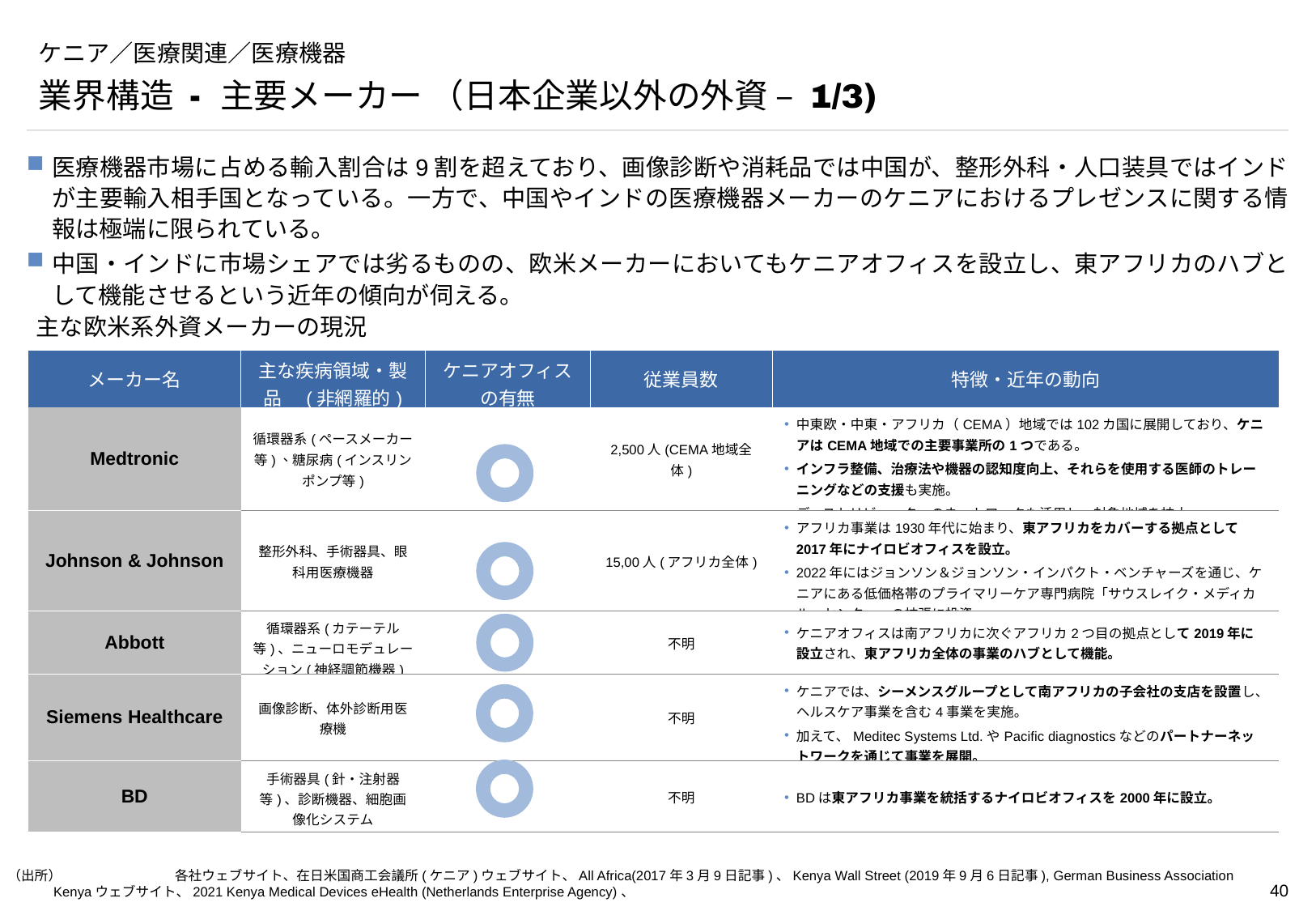

# ケニア／医療関連／医療機器
業界構造 - 主要メーカー （日本企業以外の外資 – 1/3)
医療機器市場に占める輸入割合は9割を超えており、画像診断や消耗品では中国が、整形外科・人口装具ではインドが主要輸入相手国となっている。一方で、中国やインドの医療機器メーカーのケニアにおけるプレゼンスに関する情報は極端に限られている。
中国・インドに市場シェアでは劣るものの、欧米メーカーにおいてもケニアオフィスを設立し、東アフリカのハブとして機能させるという近年の傾向が伺える。
主な欧米系外資メーカーの現況
| メーカー名 | 主な疾病領域・製品　(非網羅的) | ケニアオフィス の有無 | 従業員数 | 特徴・近年の動向 |
| --- | --- | --- | --- | --- |
| Medtronic | 循環器系(ペースメーカー等)、糖尿病(インスリンポンプ等) |  | 2,500人(CEMA地域全体) | 中東欧・中東・アフリカ（CEMA）地域では102カ国に展開しており、ケニアはCEMA地域での主要事業所の1つである。 インフラ整備、治療法や機器の認知度向上、それらを使用する医師のトレーニングなどの支援も実施。 ディストリビューターのネットワークも活用し、対象地域を拡大。 |
| Johnson & Johnson | 整形外科、手術器具、眼科用医療機器 |  | 15,00人(アフリカ全体) | アフリカ事業は1930年代に始まり、東アフリカをカバーする拠点として2017年にナイロビオフィスを設立。 2022年にはジョンソン＆ジョンソン・インパクト・ベンチャーズを通じ、ケニアにある低価格帯のプライマリーケア専門病院「サウスレイク・メディカル・センター」の拡張に投資。 |
| Abbott | 循環器系(カテーテル等)、ニューロモデュレーション(神経調節機器) |  | 不明 | ケニアオフィスは南アフリカに次ぐアフリカ2つ目の拠点として2019年に設立され、東アフリカ全体の事業のハブとして機能。 |
| Siemens Healthcare | 画像診断、体外診断用医療機 |  | 不明 | ケニアでは、シーメンスグループとして南アフリカの子会社の支店を設置し、ヘルスケア事業を含む4事業を実施。 加えて、Meditec Systems Ltd.やPacific diagnosticsなどのパートナーネットワークを通じて事業を展開。 |
| BD | 手術器具(針・注射器等)、診断機器、細胞画像化システム |  | 不明 | BDは東アフリカ事業を統括するナイロビオフィスを2000年に設立。 |

（出所）	各社ウェブサイト、在日米国商工会議所(ケニア)ウェブサイト、All Africa(2017年3月9日記事)、Kenya Wall Street (2019年9月6日記事), German Business Association Kenyaウェブサイト、2021 Kenya Medical Devices eHealth (Netherlands Enterprise Agency)、